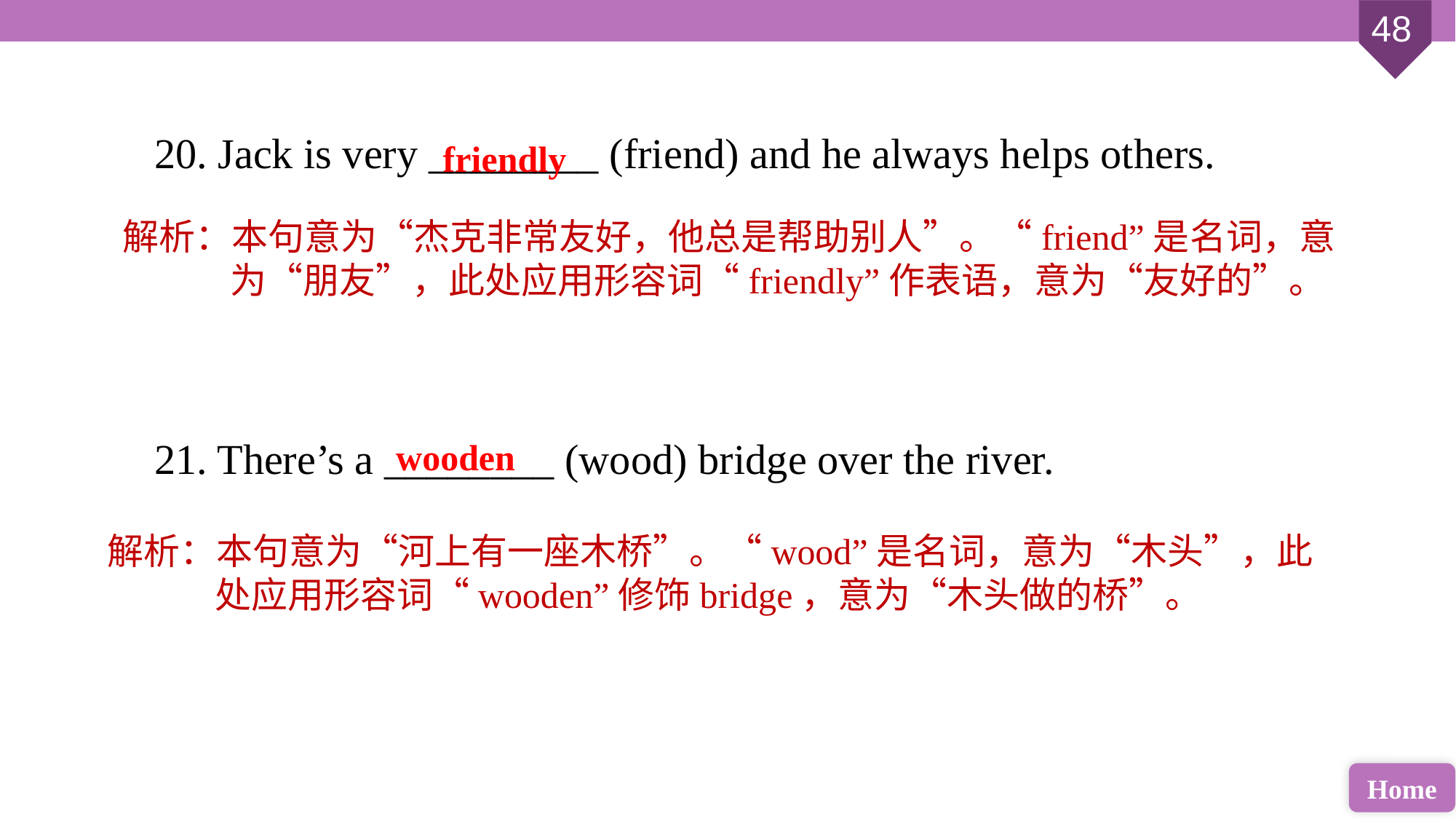

20. Jack is very ________ (friend) and he always helps others.

21. There’s a ________ (wood) bridge over the river.
friendly
解析：本句意为“杰克非常友好，他总是帮助别人”。“friend”是名词，意为“朋友”，此处应用形容词“friendly”作表语，意为“友好的”。
wooden
解析：本句意为“河上有一座木桥”。“wood”是名词，意为“木头”，此处应用形容词“wooden”修饰bridge，意为“木头做的桥”。